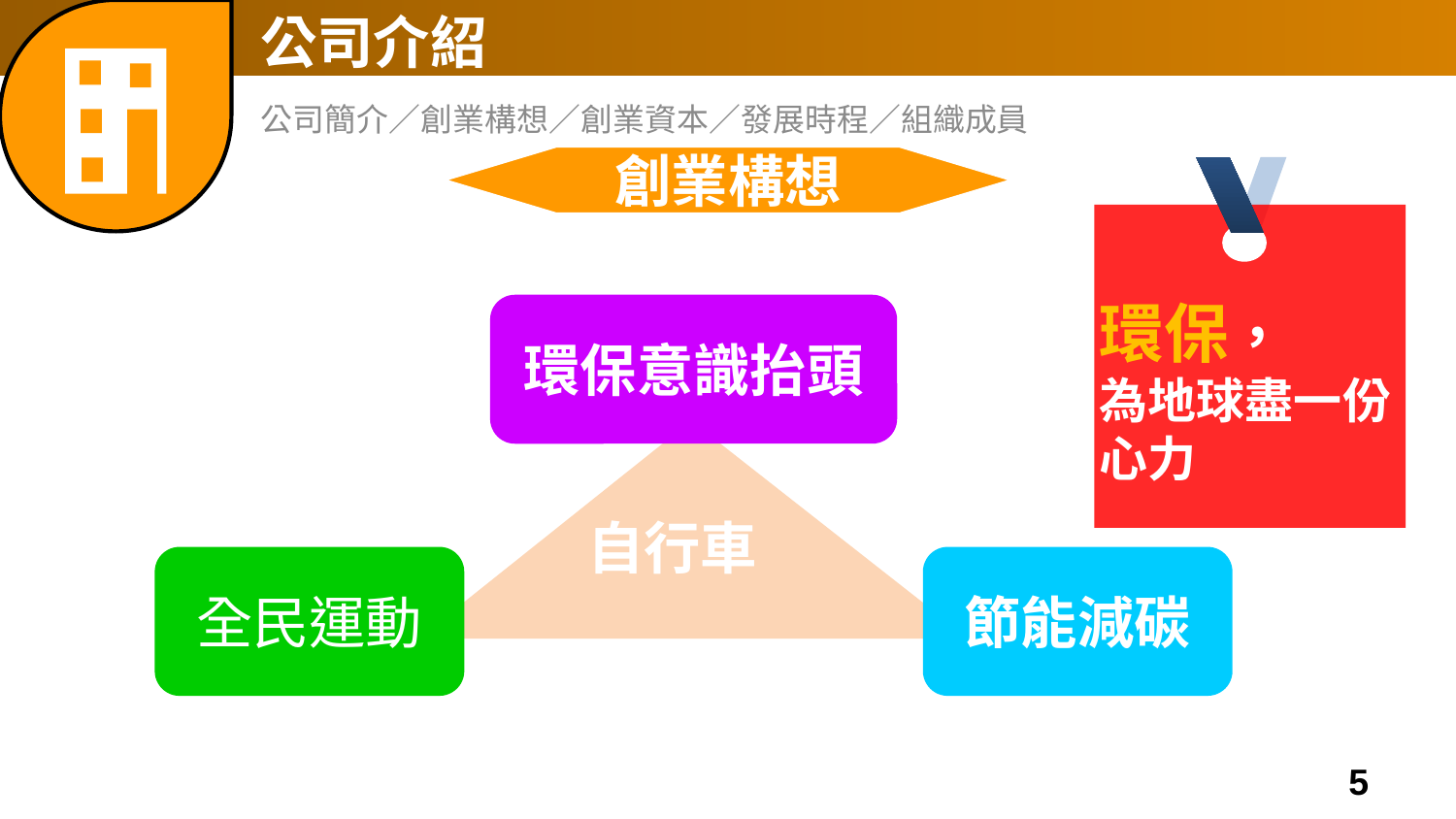

公司簡介／創業構想／創業資本／發展時程／組織成員
創業構想

環保，
為地球盡一份心力
環保意識抬頭

自行車
全民運動
節能減碳

5